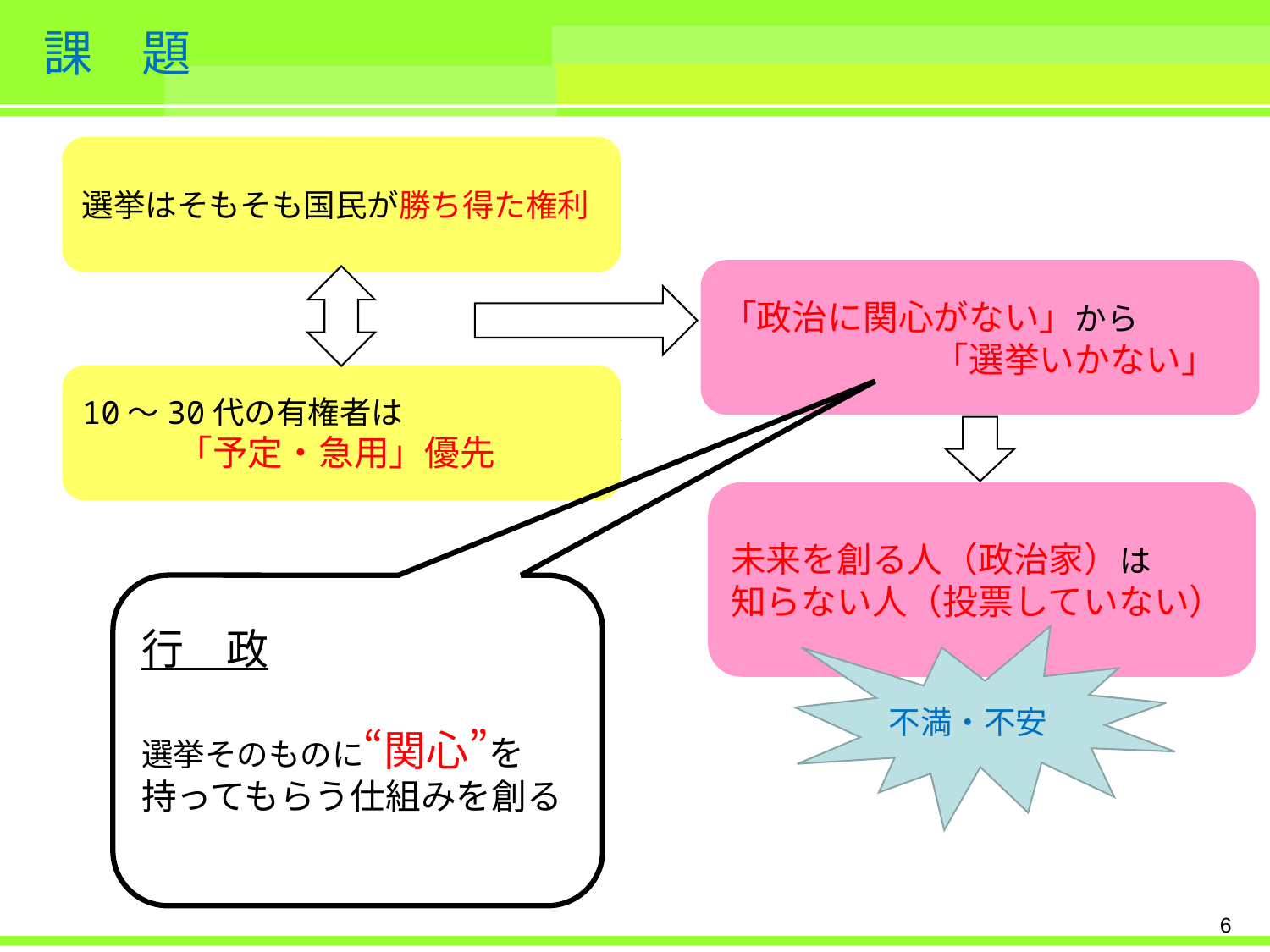

# 課　題
選挙はそもそも国民が勝ち得た権利
「政治に関心がない」から
　　　　　　「選挙いかない」

10～30代の有権者は
　　　「予定・急用」優先

未来を創る人（政治家）は
知らない人（投票していない）
行　政

選挙そのものに“関心”を
持ってもらう仕組みを創る

不満・不安
6